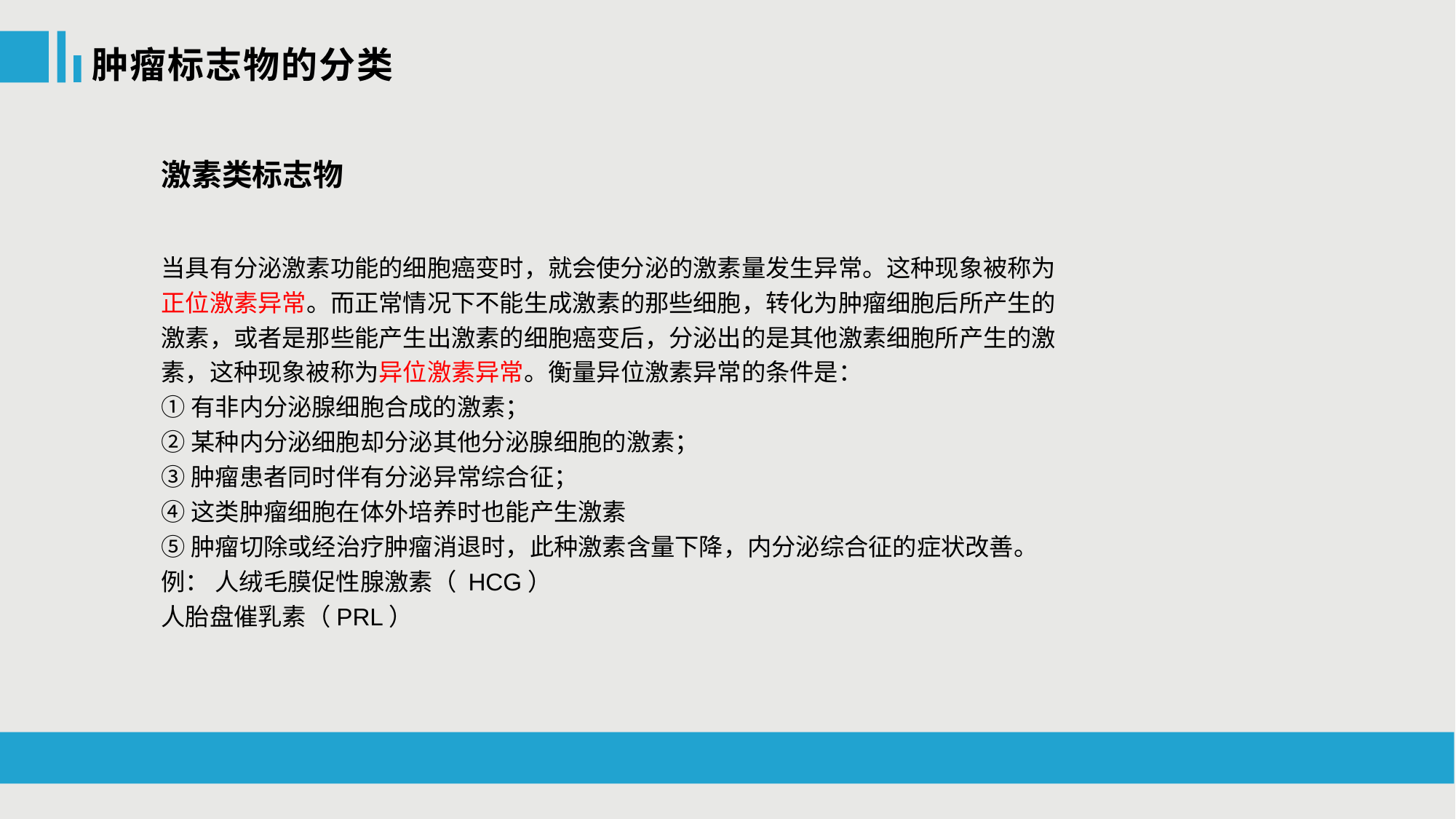

肿瘤标志物的分类

激素类标志物

当具有分泌激素功能的细胞癌变时，就会使分泌的激素量发生异常。这种现象被称为正位激素异常。而正常情况下不能生成激素的那些细胞，转化为肿瘤细胞后所产生的激素，或者是那些能产生出激素的细胞癌变后，分泌出的是其他激素细胞所产生的激素，这种现象被称为异位激素异常。衡量异位激素异常的条件是：
①有非内分泌腺细胞合成的激素；
②某种内分泌细胞却分泌其他分泌腺细胞的激素；
③肿瘤患者同时伴有分泌异常综合征；
④这类肿瘤细胞在体外培养时也能产生激素
⑤肿瘤切除或经治疗肿瘤消退时，此种激素含量下降，内分泌综合征的症状改善。
例： 人绒毛膜促性腺激素（ HCG）
人胎盘催乳素（PRL）